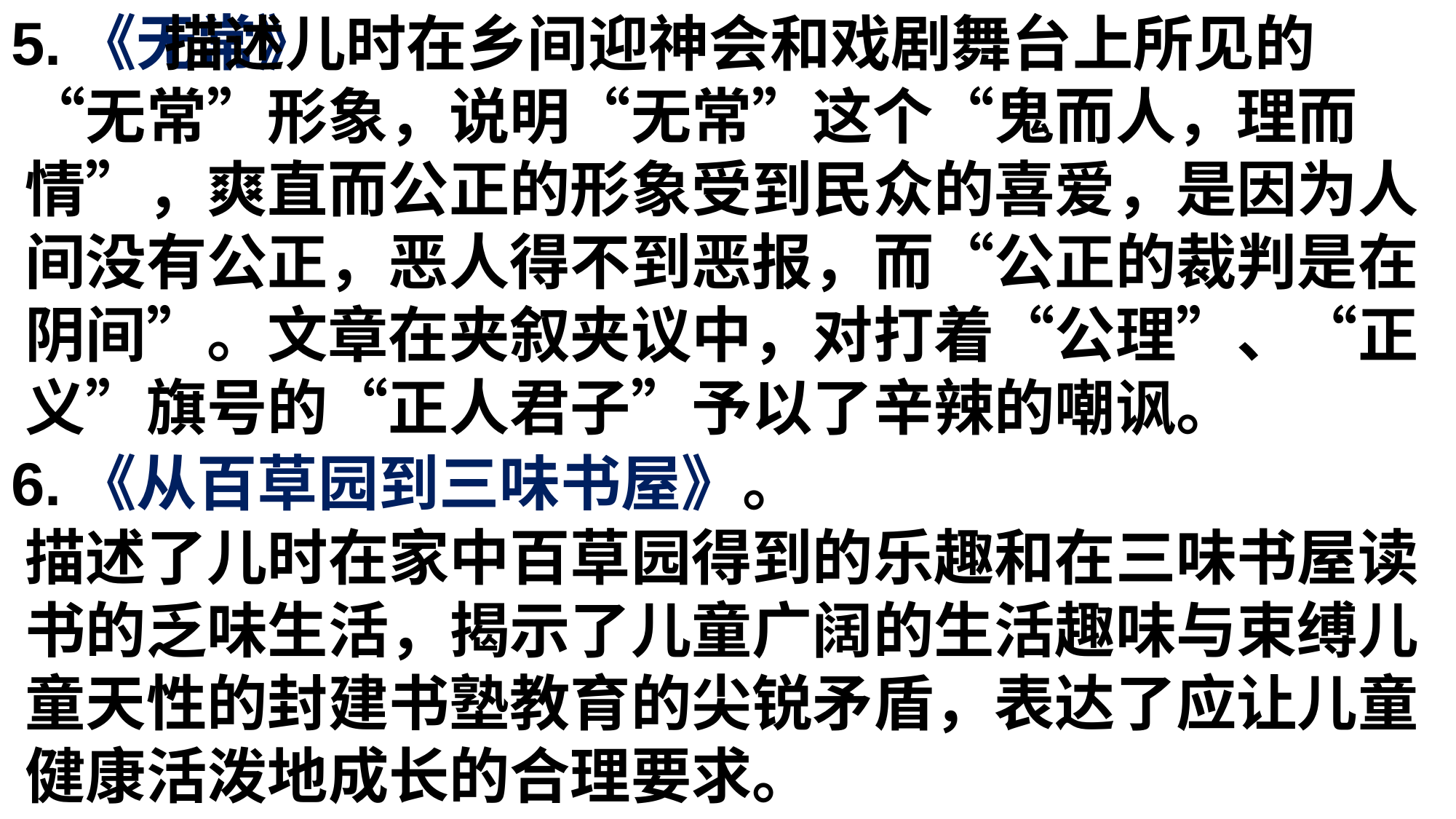

描述儿时在乡间迎神会和戏剧舞台上所见的“无常”形象，说明“无常”这个“鬼而人，理而情”，爽直而公正的形象受到民众的喜爱，是因为人间没有公正，恶人得不到恶报，而“公正的裁判是在阴间”。文章在夹叙夹议中，对打着“公理”、“正义”旗号的“正人君子”予以了辛辣的嘲讽。
5.《无常》

6.《从百草园到三味书屋》。

描述了儿时在家中百草园得到的乐趣和在三味书屋读书的乏味生活，揭示了儿童广阔的生活趣味与束缚儿童天性的封建书塾教育的尖锐矛盾，表达了应让儿童健康活泼地成长的合理要求。